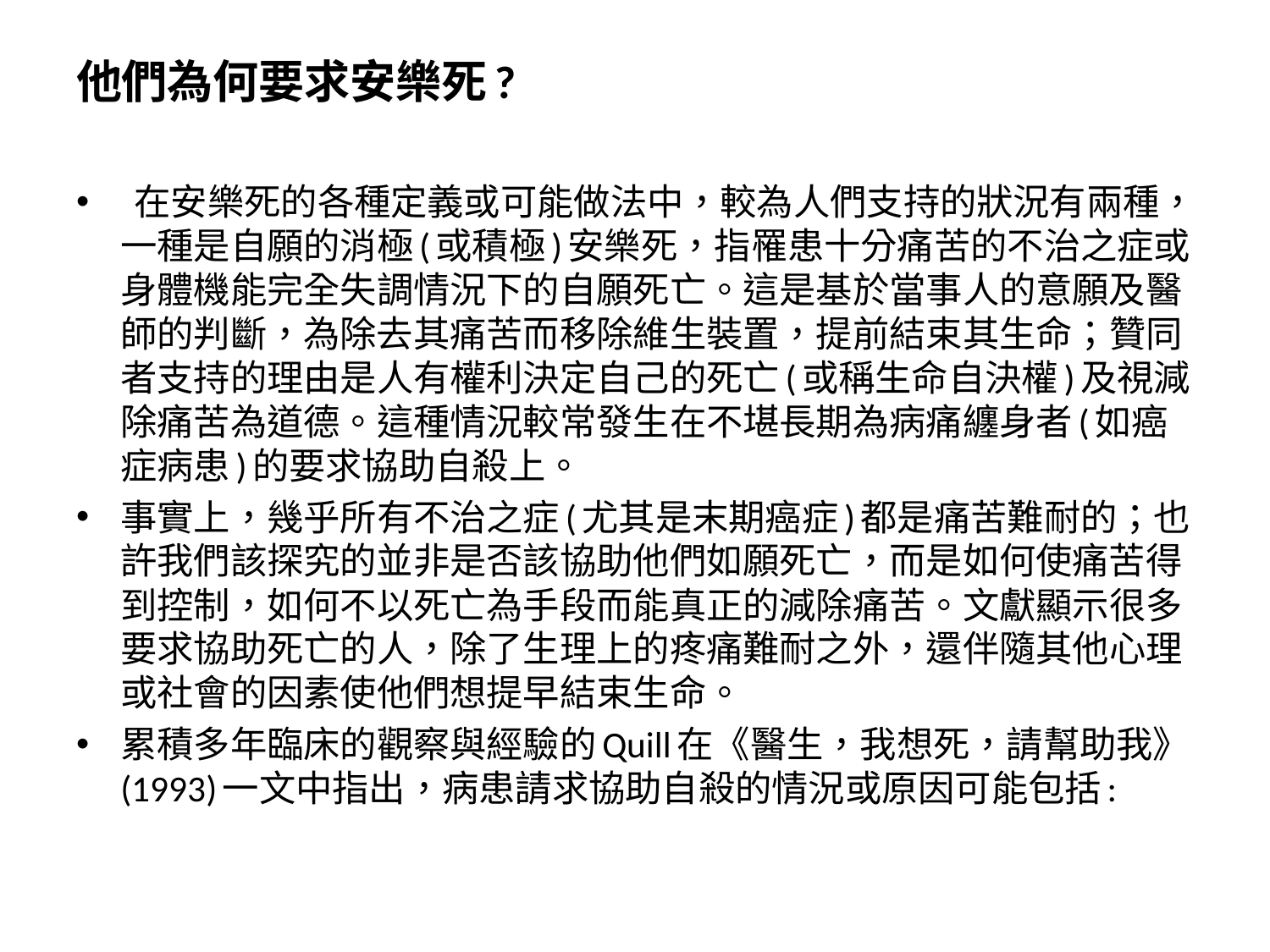

他們為何要求安樂死?

 在安樂死的各種定義或可能做法中，較為人們支持的狀況有兩種，一種是自願的消極(或積極)安樂死，指罹患十分痛苦的不治之症或身體機能完全失調情況下的自願死亡。這是基於當事人的意願及醫師的判斷，為除去其痛苦而移除維生裝置，提前結束其生命；贊同者支持的理由是人有權利決定自己的死亡(或稱生命自決權)及視減除痛苦為道德。這種情況較常發生在不堪長期為病痛纏身者(如癌症病患)的要求協助自殺上。
事實上，幾乎所有不治之症(尤其是末期癌症)都是痛苦難耐的；也許我們該探究的並非是否該協助他們如願死亡，而是如何使痛苦得到控制，如何不以死亡為手段而能真正的減除痛苦。文獻顯示很多要求協助死亡的人，除了生理上的疼痛難耐之外，還伴隨其他心理或社會的因素使他們想提早結束生命。
累積多年臨床的觀察與經驗的Quill在《醫生，我想死，請幫助我》(1993)一文中指出，病患請求協助自殺的情況或原因可能包括: